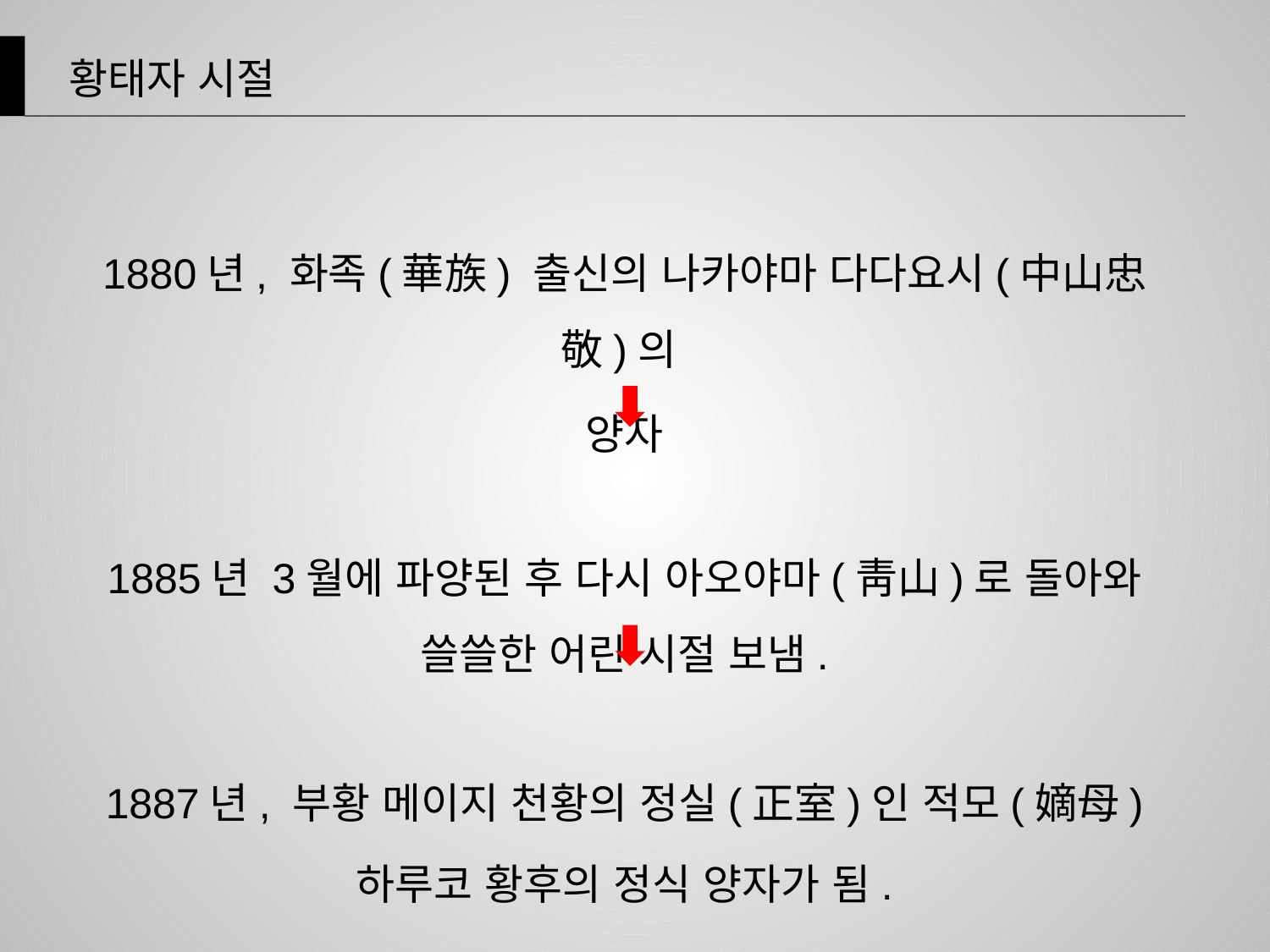

황태자 시절

1880년, 화족(華族) 출신의 나카야마 다다요시(中山忠敬)의
양자

1885년 3월에 파양된 후 다시 아오야마(靑山)로 돌아와 쓸쓸한 어린 시절 보냄.

1887년, 부황 메이지 천황의 정실(正室)인 적모(嫡母) 하루코 황후의 정식 양자가 됨.